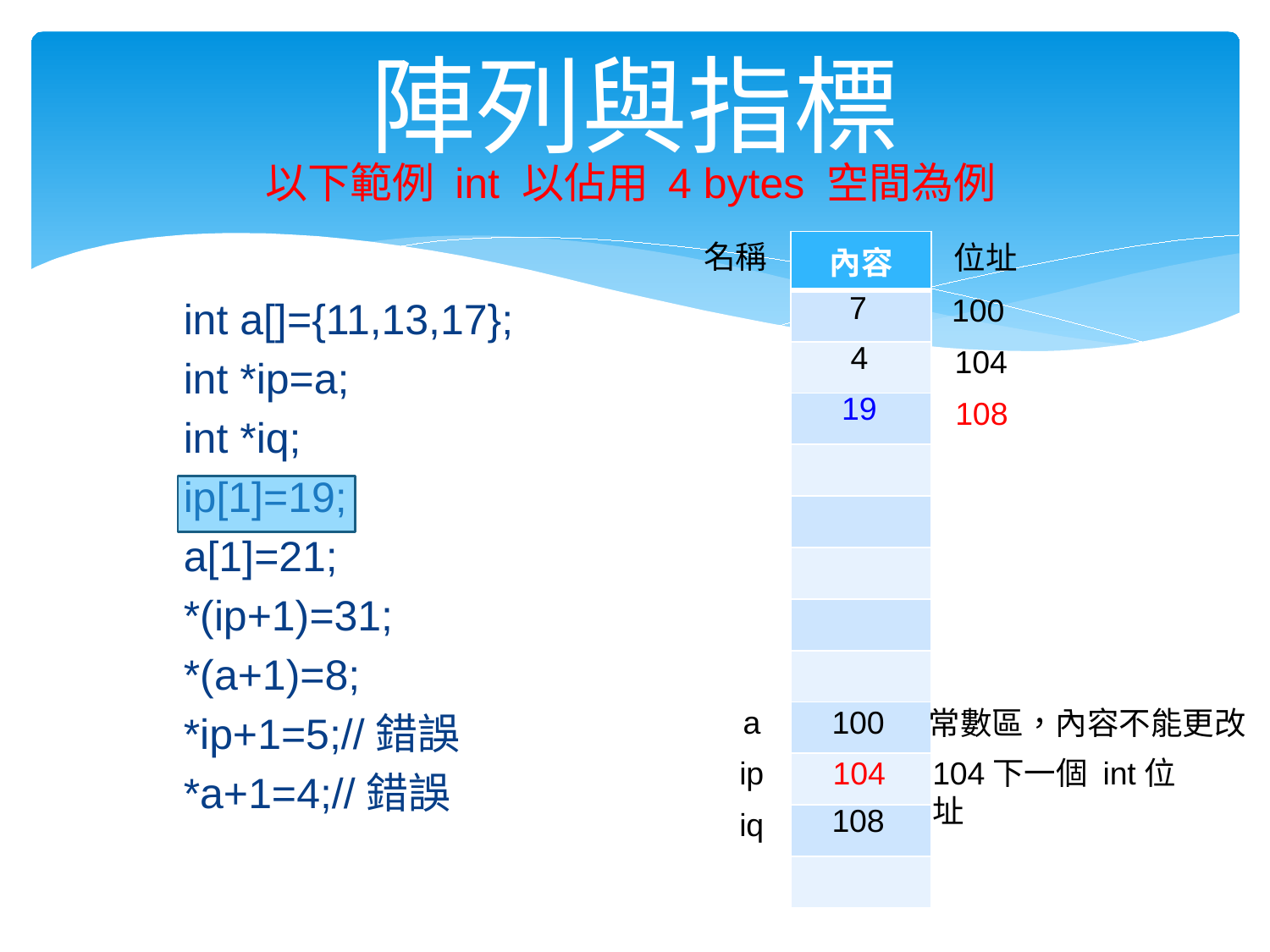

# 陣列與指標
以下範例 int 以佔用 4 bytes 空間為例
名稱
| 內容 |
| --- |
|  |
|  |
|  |
|  |
|  |
|  |
|  |
|  |
|  |
|  |
|  |
|  |
位址
7
100
int a[]={11,13,17};
int *ip=a;
int *iq;
ip[1]=19;
a[1]=21;
*(ip+1)=31;
*(a+1)=8;
*ip+1=5;//錯誤
*a+1=4;//錯誤

4
104
19
108

a
100
常數區，內容不能更改
ip
104
104下一個 int位址
108
iq